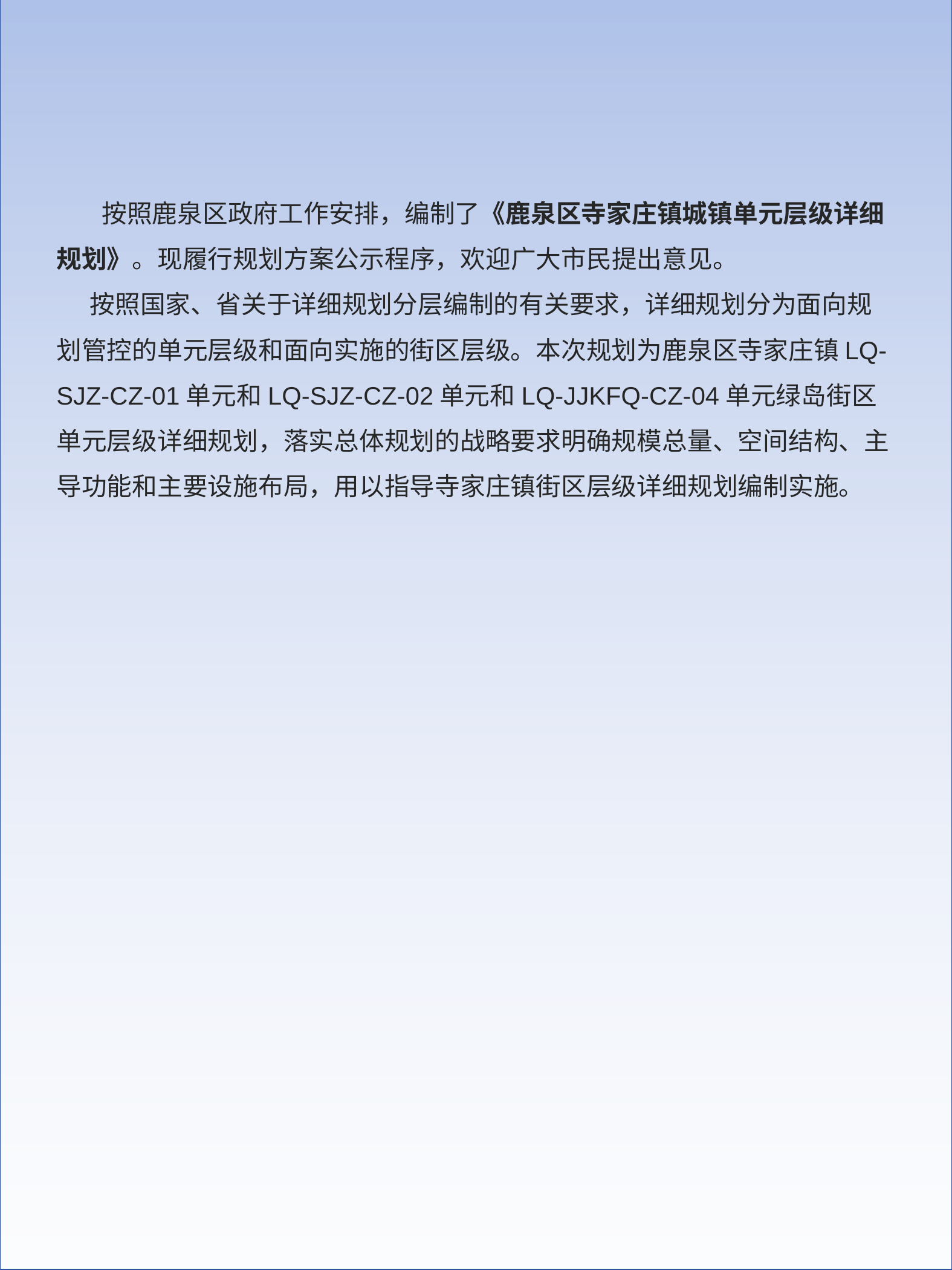

# 按照鹿泉区政府工作安排，编制了《鹿泉区寺家庄镇城镇单元层级详细规划》。现履行规划方案公示程序，欢迎广大市民提出意见。 按照国家、省关于详细规划分层编制的有关要求，详细规划分为面向规划管控的单元层级和面向实施的街区层级。本次规划为鹿泉区寺家庄镇LQ-SJZ-CZ-01单元和LQ-SJZ-CZ-02单元和LQ-JJKFQ-CZ-04单元绿岛街区单元层级详细规划，落实总体规划的战略要求明确规模总量、空间结构、主导功能和主要设施布局，用以指导寺家庄镇街区层级详细规划编制实施。